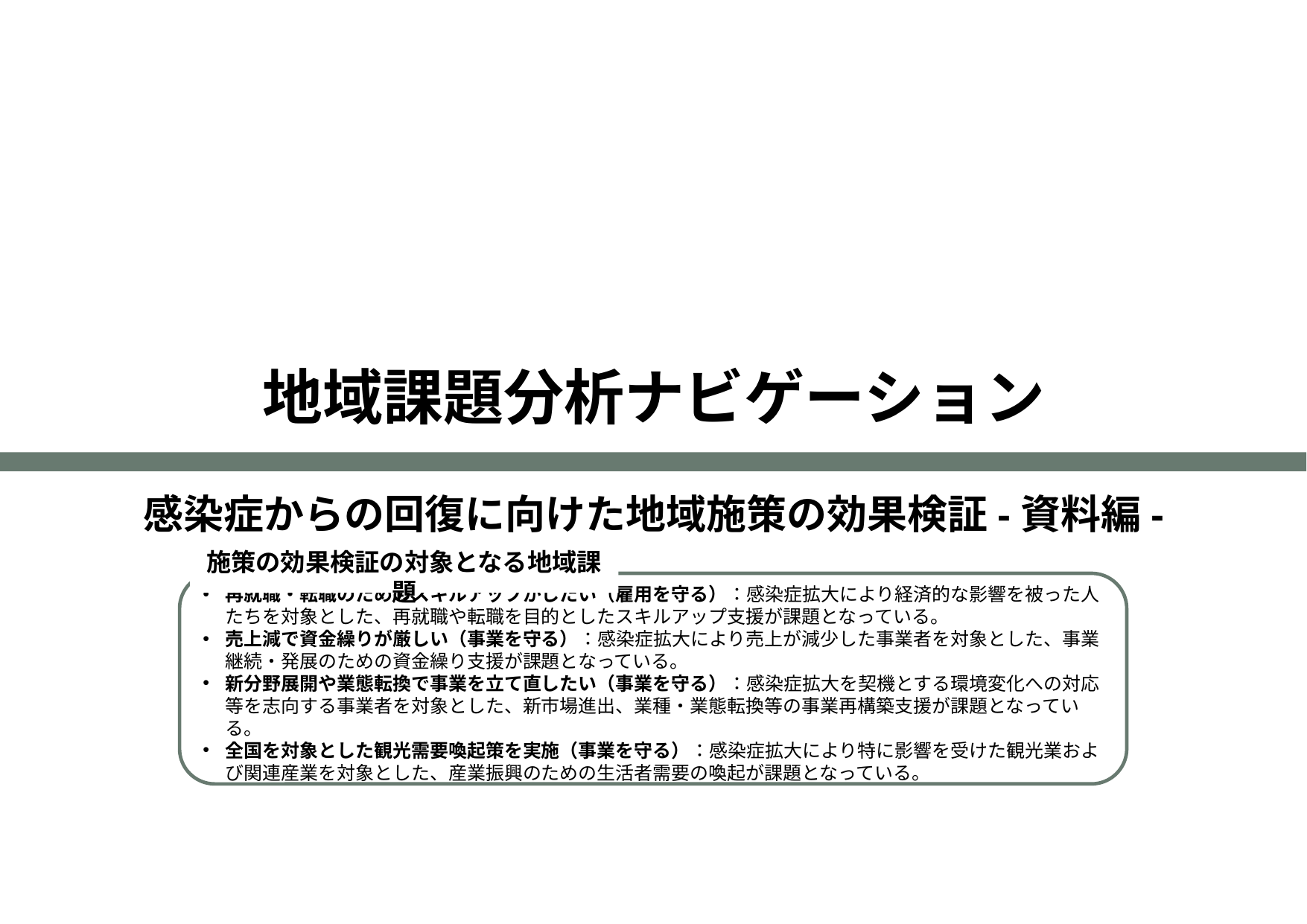

地域課題分析ナビゲーション

感染症からの回復に向けた地域施策の効果検証-資料編-
施策の効果検証の対象となる地域課題
再就職・転職のためのスキルアップがしたい（雇用を守る）：感染症拡大により経済的な影響を被った人たちを対象とした、再就職や転職を目的としたスキルアップ支援が課題となっている。
売上減で資金繰りが厳しい（事業を守る）：感染症拡大により売上が減少した事業者を対象とした、事業継続・発展のための資金繰り支援が課題となっている。
新分野展開や業態転換で事業を立て直したい（事業を守る）：感染症拡大を契機とする環境変化への対応等を志向する事業者を対象とした、新市場進出、業種・業態転換等の事業再構築支援が課題となっている。
全国を対象とした観光需要喚起策を実施（事業を守る）：感染症拡大により特に影響を受けた観光業および関連産業を対象とした、産業振興のための生活者需要の喚起が課題となっている。